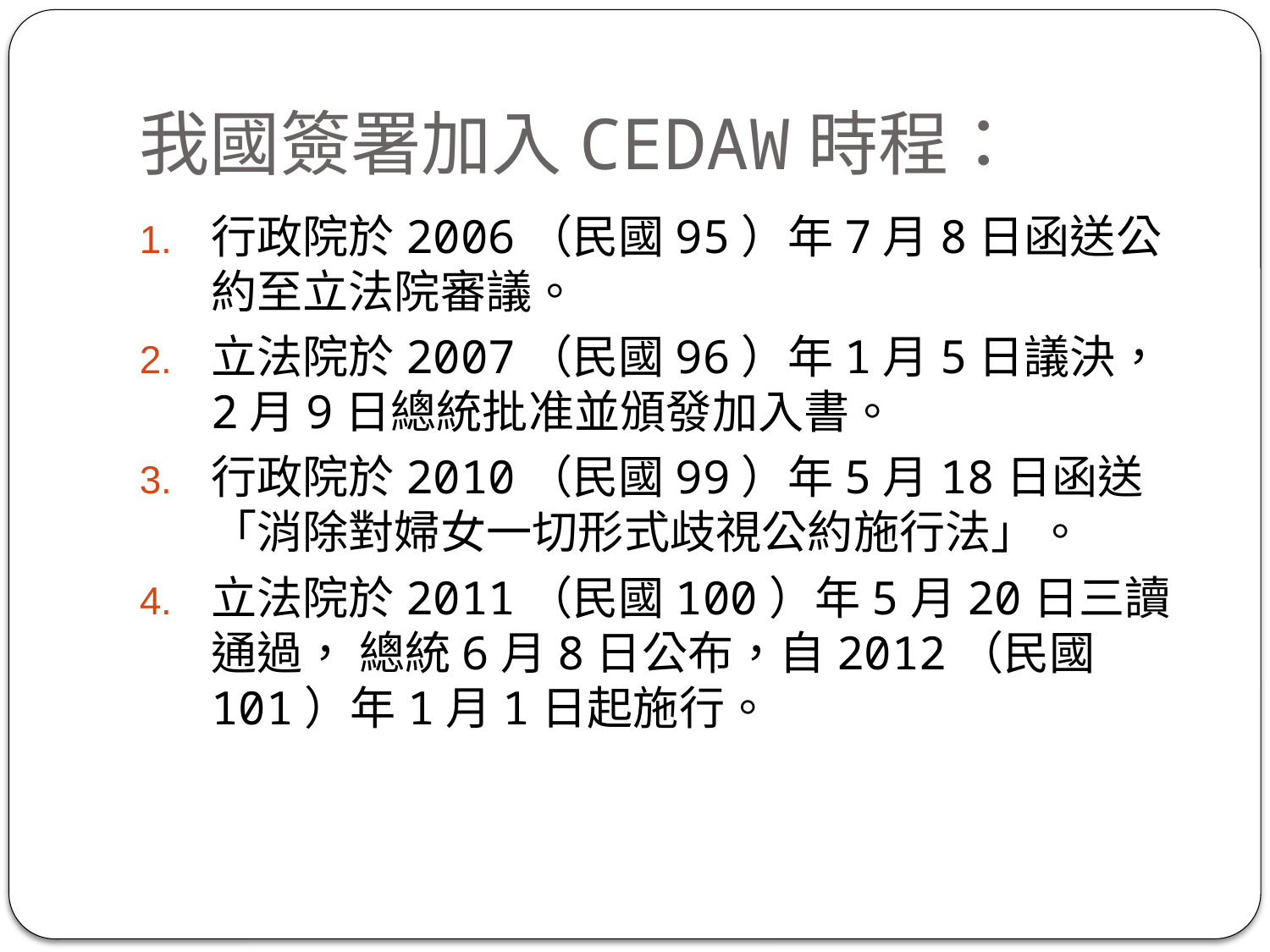

# 我國簽署加入CEDAW時程：
行政院於2006（民國95）年7月8日函送公約至立法院審議。
立法院於2007（民國96）年1月5日議決，2月9日總統批准並頒發加入書。
行政院於2010（民國99）年5月18日函送「消除對婦女一切形式歧視公約施行法」。
立法院於2011（民國100）年5月20日三讀通過， 總統6月8日公布，自2012（民國101）年1月1日起施行。